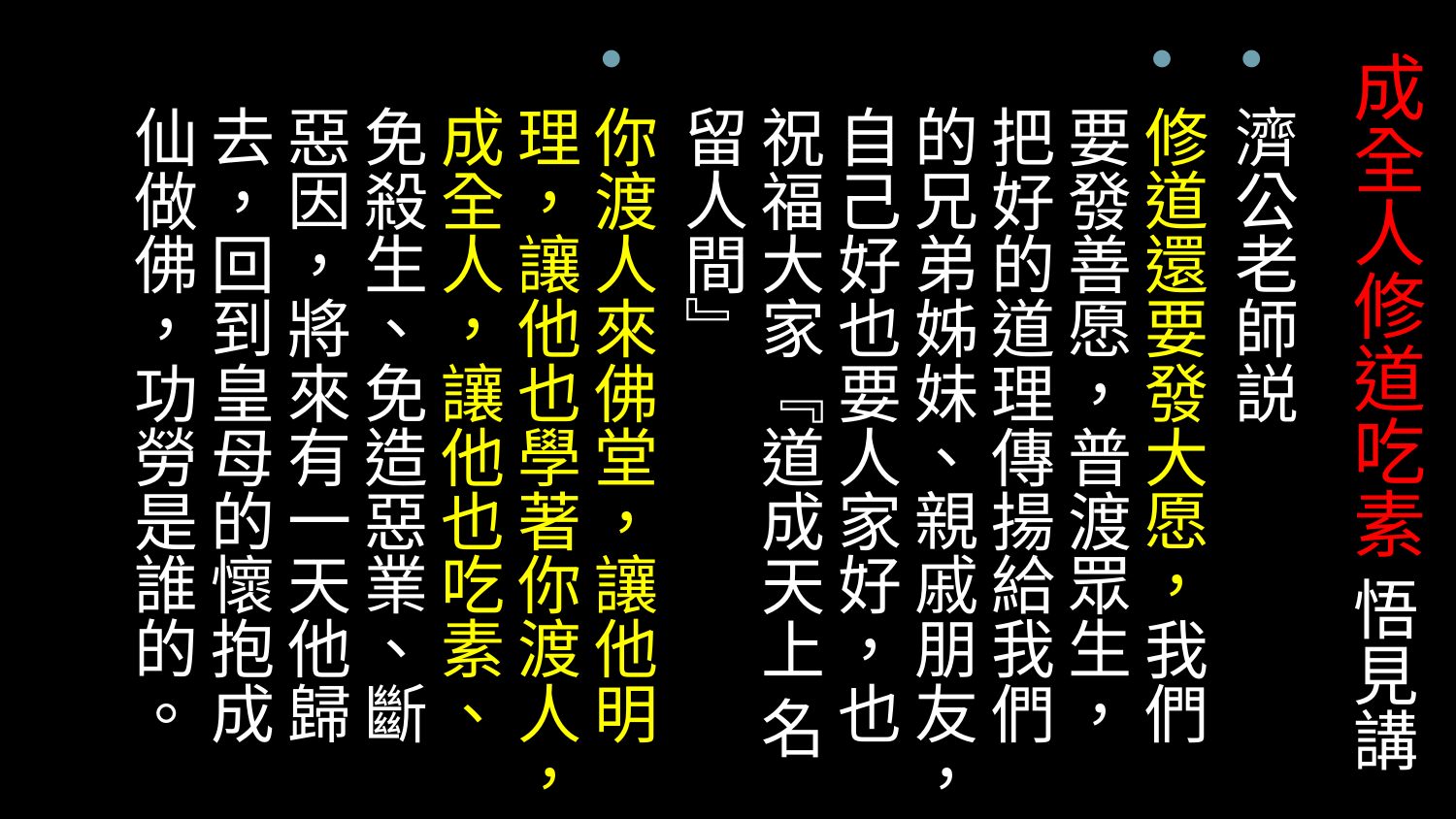

# 成全人修道吃素 悟見講
濟公老師説
修道還要發大愿，我們要發善愿，普渡眾生，把好的道理傳揚給我們的兄弟姊妹、親戚朋友，自己好也要人家好，也祝福大家『道成天上 名留人間』
你渡人來佛堂，讓他明理，讓他也學著你渡人，成全人，讓他也吃素、免殺生、免造惡業、斷惡因，將來有一天他歸去，回到皇母的懷抱成仙做佛，功勞是誰的。